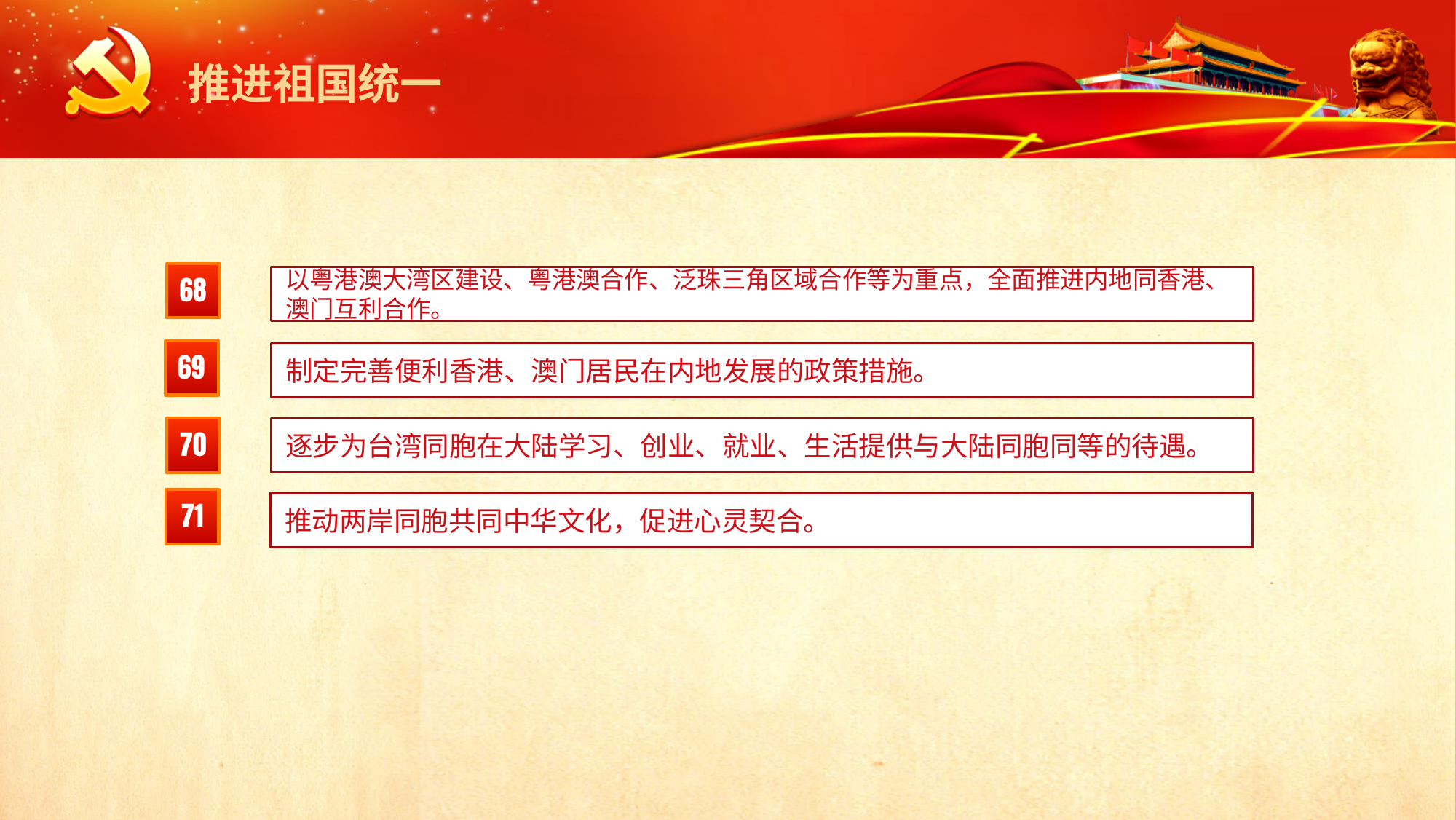

推进祖国统一

68
以粤港澳大湾区建设、粤港澳合作、泛珠三角区域合作等为重点，全面推进内地同香港、澳门互利合作。

69
制定完善便利香港、澳门居民在内地发展的政策措施。

70
逐步为台湾同胞在大陆学习、创业、就业、生活提供与大陆同胞同等的待遇。

71
推动两岸同胞共同中华文化，促进心灵契合。